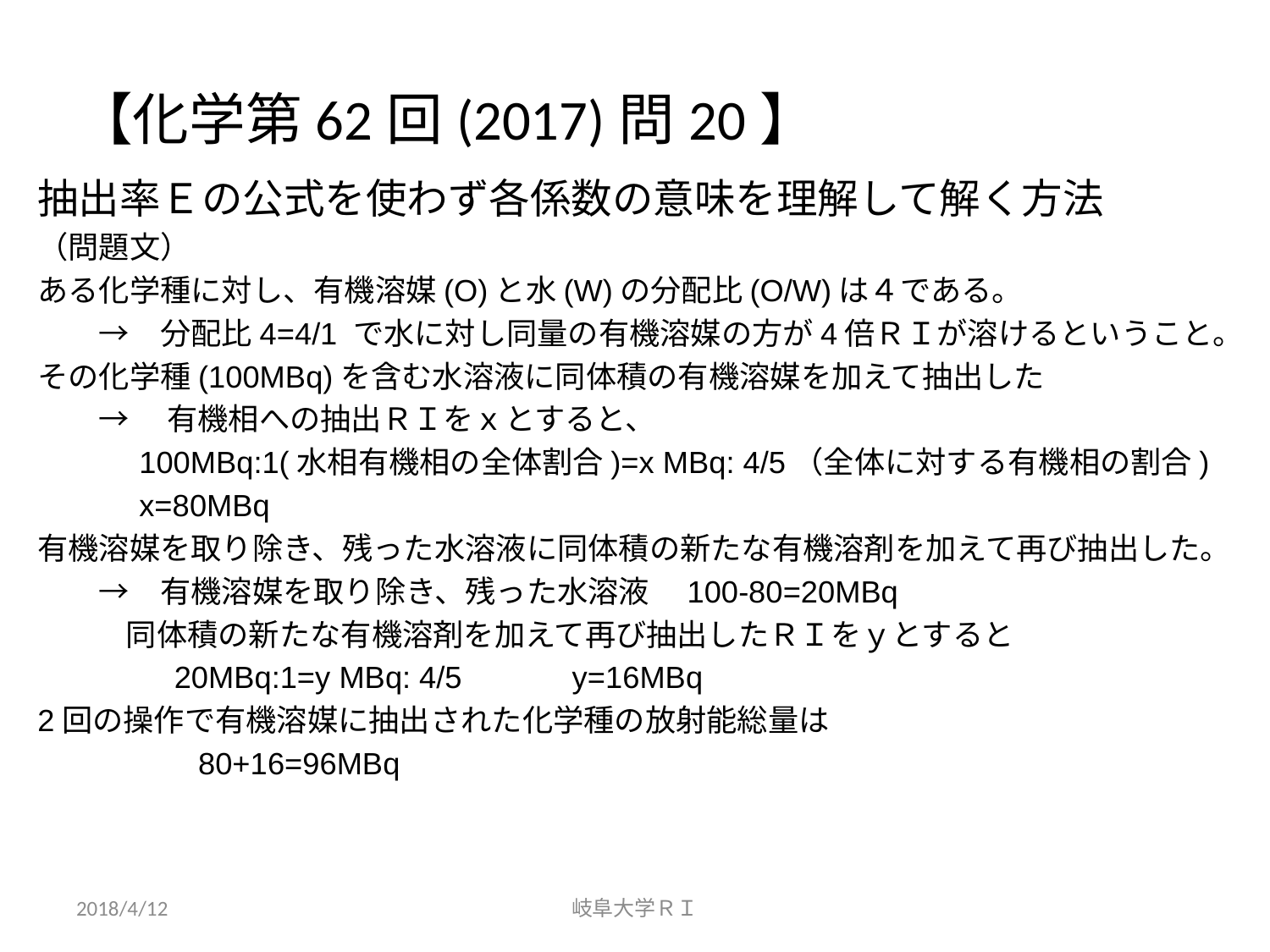

# 【化学第62回(2017)問20】
抽出率Ｅの公式を使わず各係数の意味を理解して解く方法
（問題文）
ある化学種に対し、有機溶媒(O)と水(W)の分配比(O/W)は４である。
　　→　分配比4=4/1 で水に対し同量の有機溶媒の方が4倍ＲＩが溶けるということ。
その化学種(100MBq)を含む水溶液に同体積の有機溶媒を加えて抽出した
　　→ 　有機相への抽出ＲＩをｘとすると、
            100MBq:1(水相有機相の全体割合)=x MBq: 4/5（全体に対する有機相の割合)
            x=80MBq
有機溶媒を取り除き、残った水溶液に同体積の新たな有機溶剤を加えて再び抽出した。
　　→　有機溶媒を取り除き、残った水溶液　100-80=20MBq
            同体積の新たな有機溶剤を加えて再び抽出したＲＩをｙとすると
　　　　 20MBq:1=y MBq: 4/5             y=16MBq
2回の操作で有機溶媒に抽出された化学種の放射能総量は
　　　　　80+16=96MBq
2018/4/12
岐阜大学ＲＩ